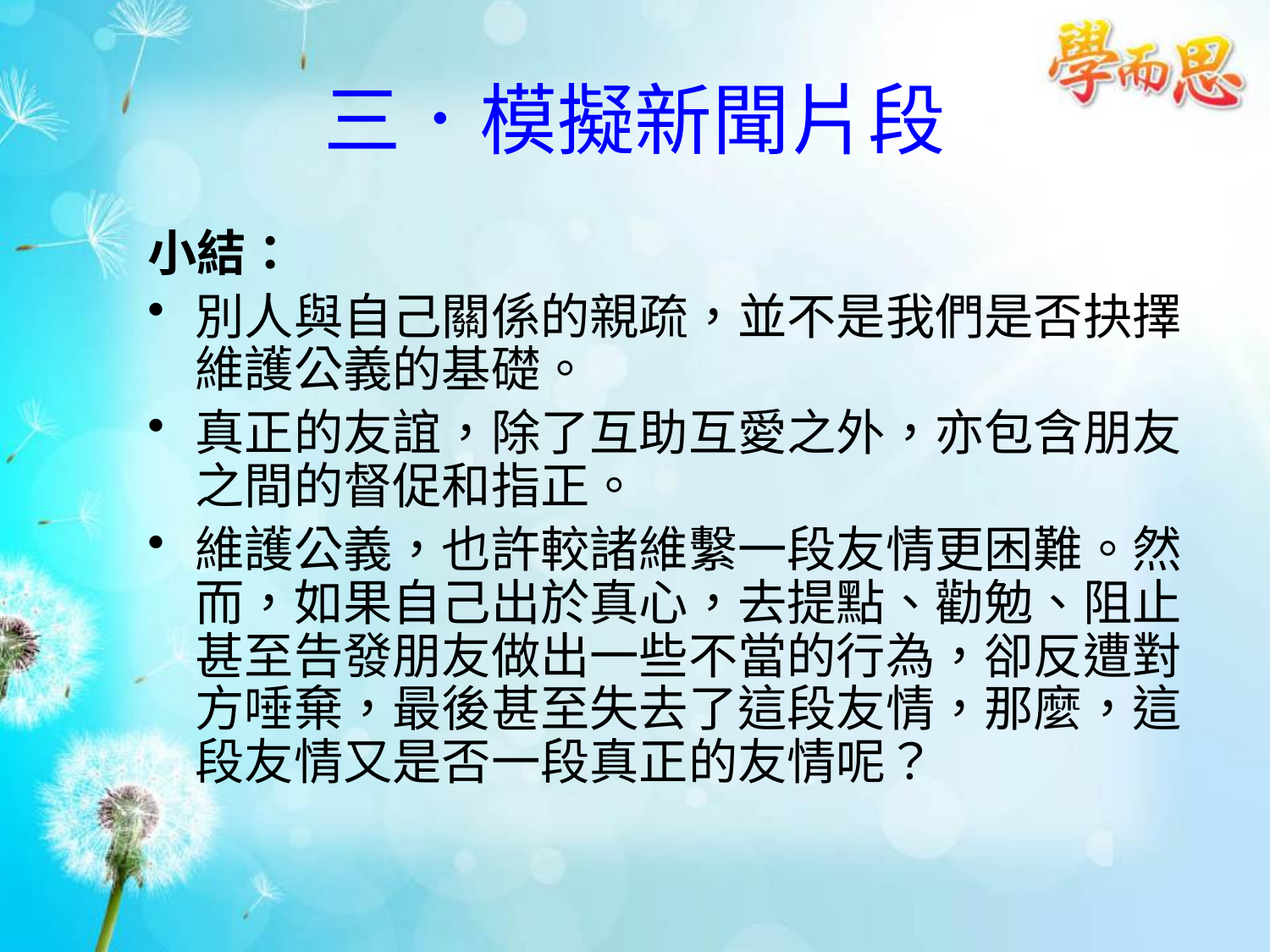

# 三．模擬新聞片段
小結：
別人與自己關係的親疏，並不是我們是否抉擇維護公義的基礎。
真正的友誼，除了互助互愛之外，亦包含朋友之間的督促和指正。
維護公義，也許較諸維繫一段友情更困難。然而，如果自己出於真心，去提點、勸勉、阻止甚至告發朋友做出一些不當的行為，卻反遭對方唾棄，最後甚至失去了這段友情，那麼，這段友情又是否一段真正的友情呢？